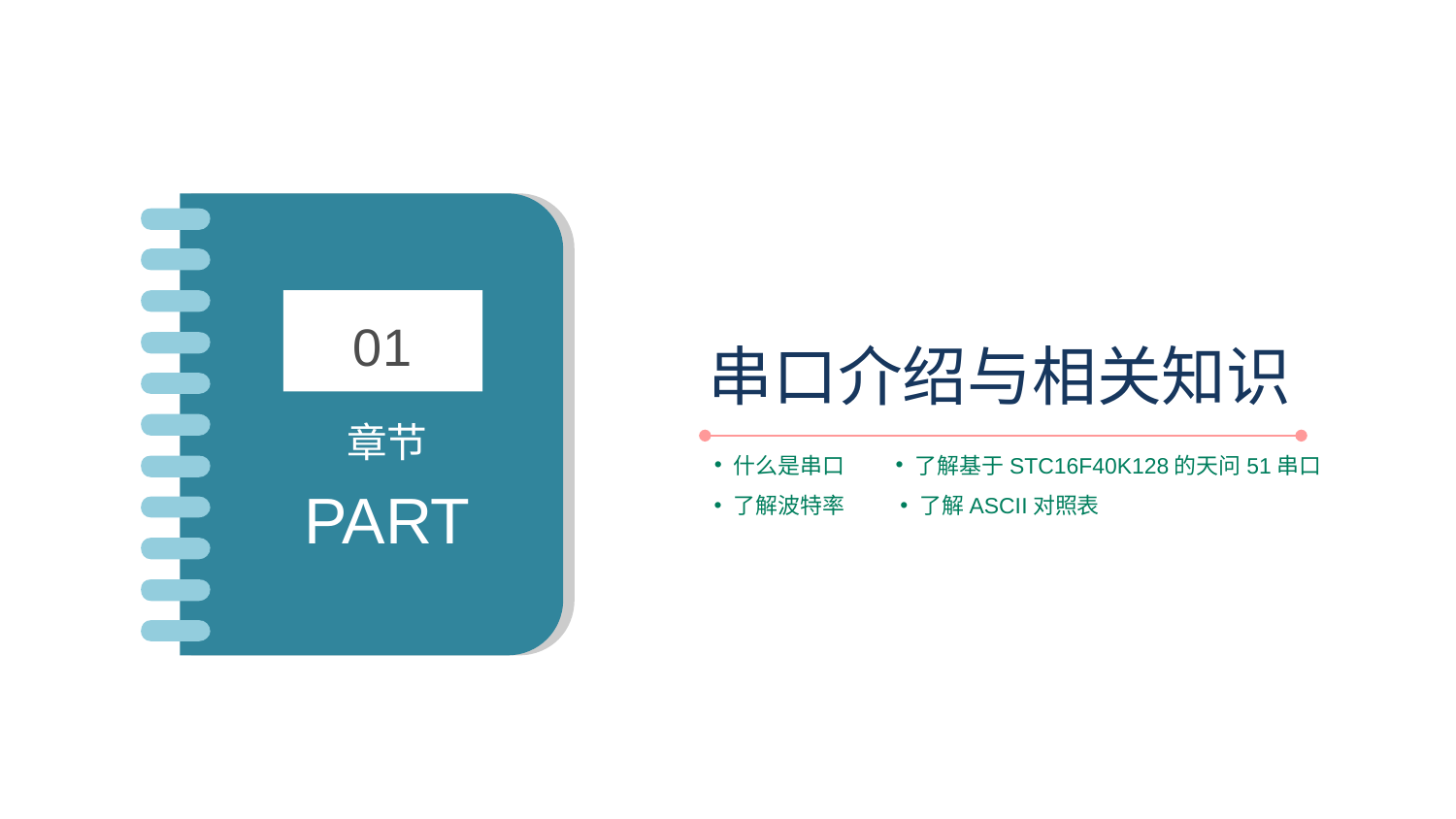

01
章节
PART
串口介绍与相关知识
什么是串口
了解基于STC16F40K128的天问51串口
了解波特率
了解ASCII对照表